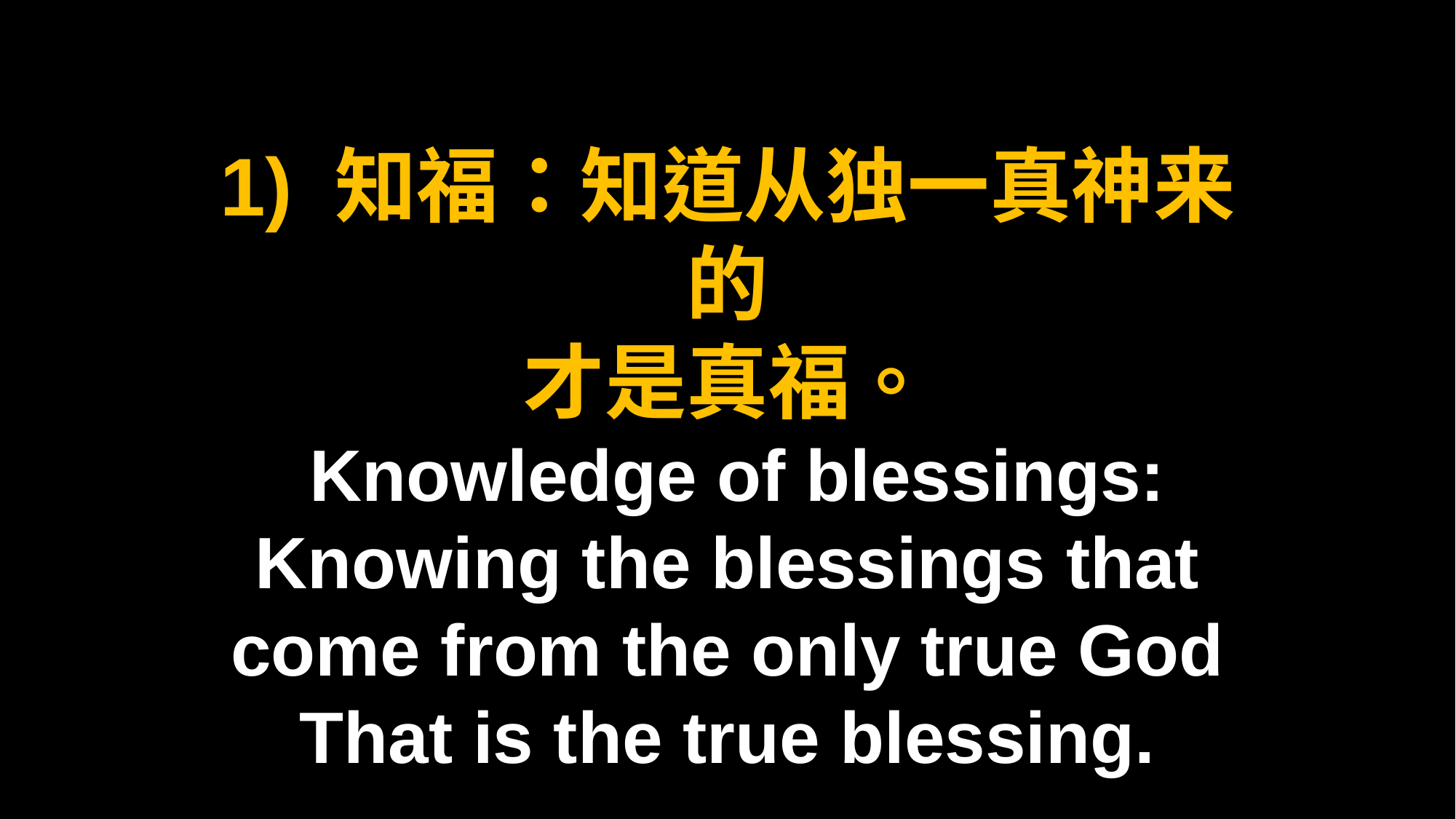

1) 知福：知道从独一真神来的
才是真福。
 Knowledge of blessings: Knowing the blessings that come from the only true God That is the true blessing.